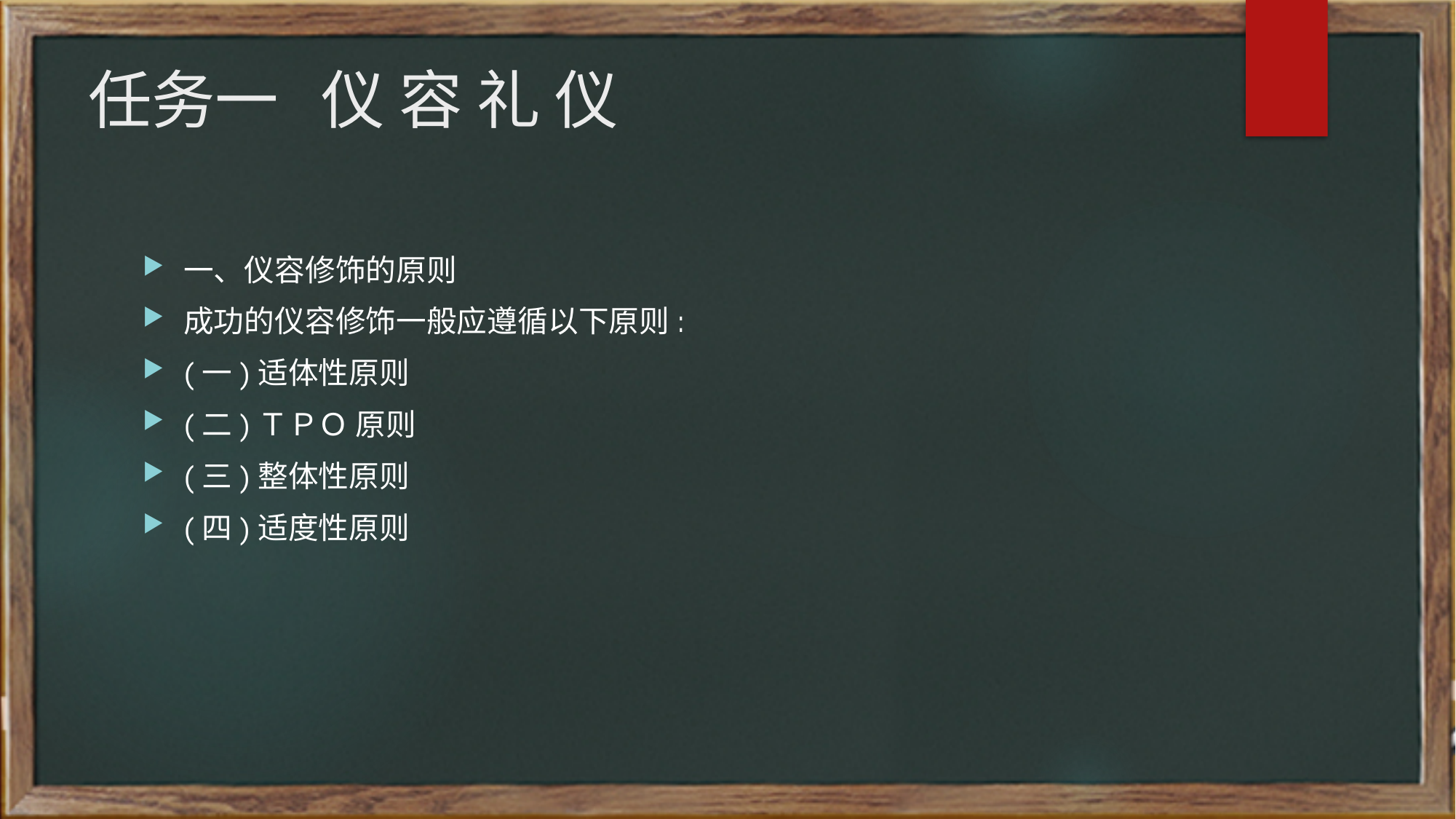

# 任务一   仪 容 礼 仪
一、仪容修饰的原则
成功的仪容修饰一般应遵循以下原则:
(一)适体性原则
(二)ＴＰＯ 原则
(三)整体性原则
(四)适度性原则